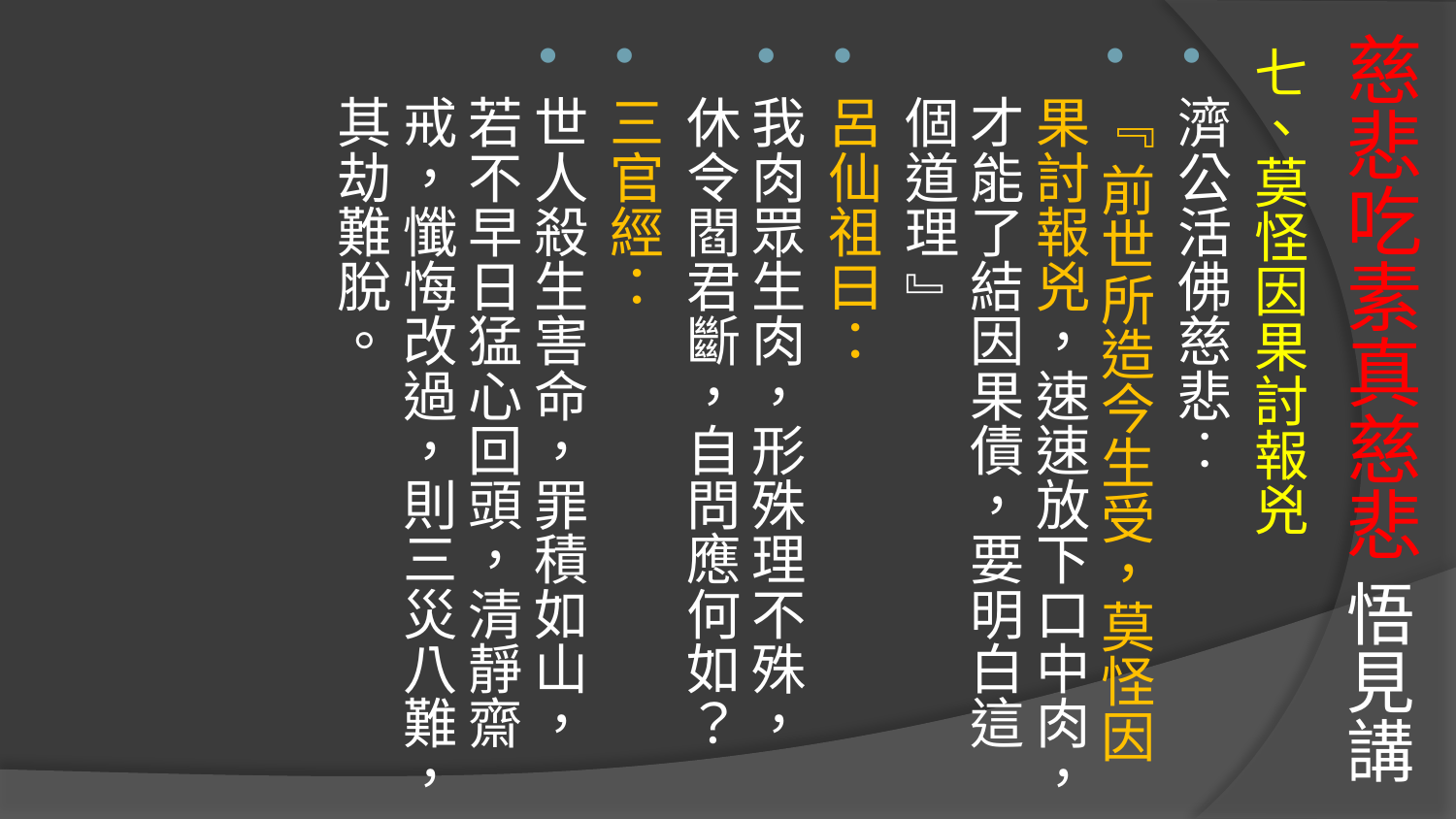

# 慈悲吃素真慈悲 悟見講
七、莫怪因果討報兇
濟公活佛慈悲︰
『 前世所造今生受，莫怪因果討報兇，速速放下口中肉，才能了結因果債，要明白這個道理 』
呂仙祖曰：
我肉眾生肉，形殊理不殊，休令閻君斷，自問應何如？
三官經：
世人殺生害命，罪積如山，若不早日猛心回頭，清靜齋戒，懺悔改過，則三災八難，其劫難脫。